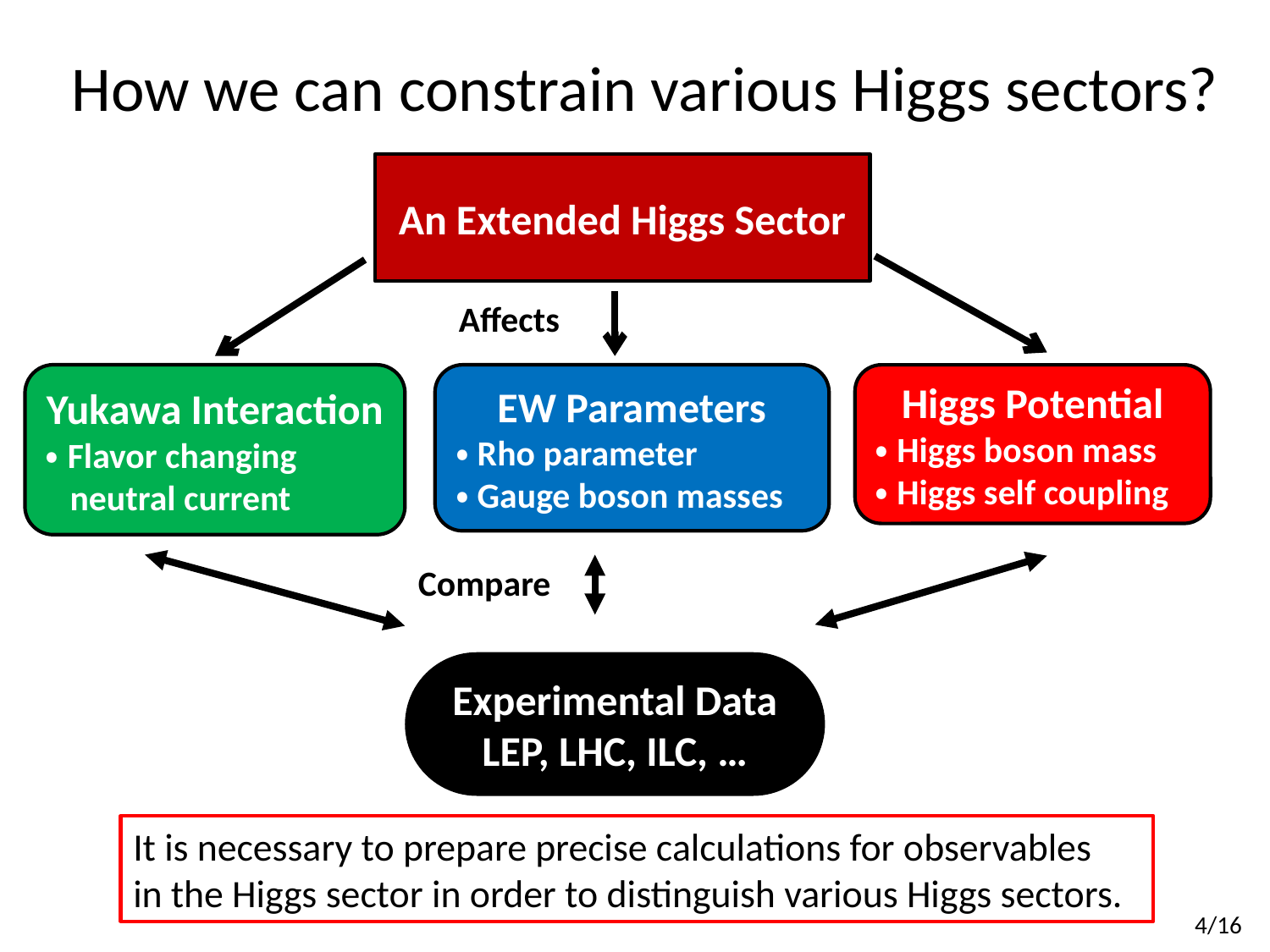

# How we can constrain various Higgs sectors?
An Extended Higgs Sector
Affects
Yukawa Interaction
・Flavor changing
   neutral current
EW Parameters
・Rho parameter
・Gauge boson masses
Higgs Potential
・Higgs boson mass
・Higgs self coupling
Compare
Experimental Data
LEP, LHC, ILC, …
It is necessary to prepare precise calculations for observables
in the Higgs sector in order to distinguish various Higgs sectors.
4/16